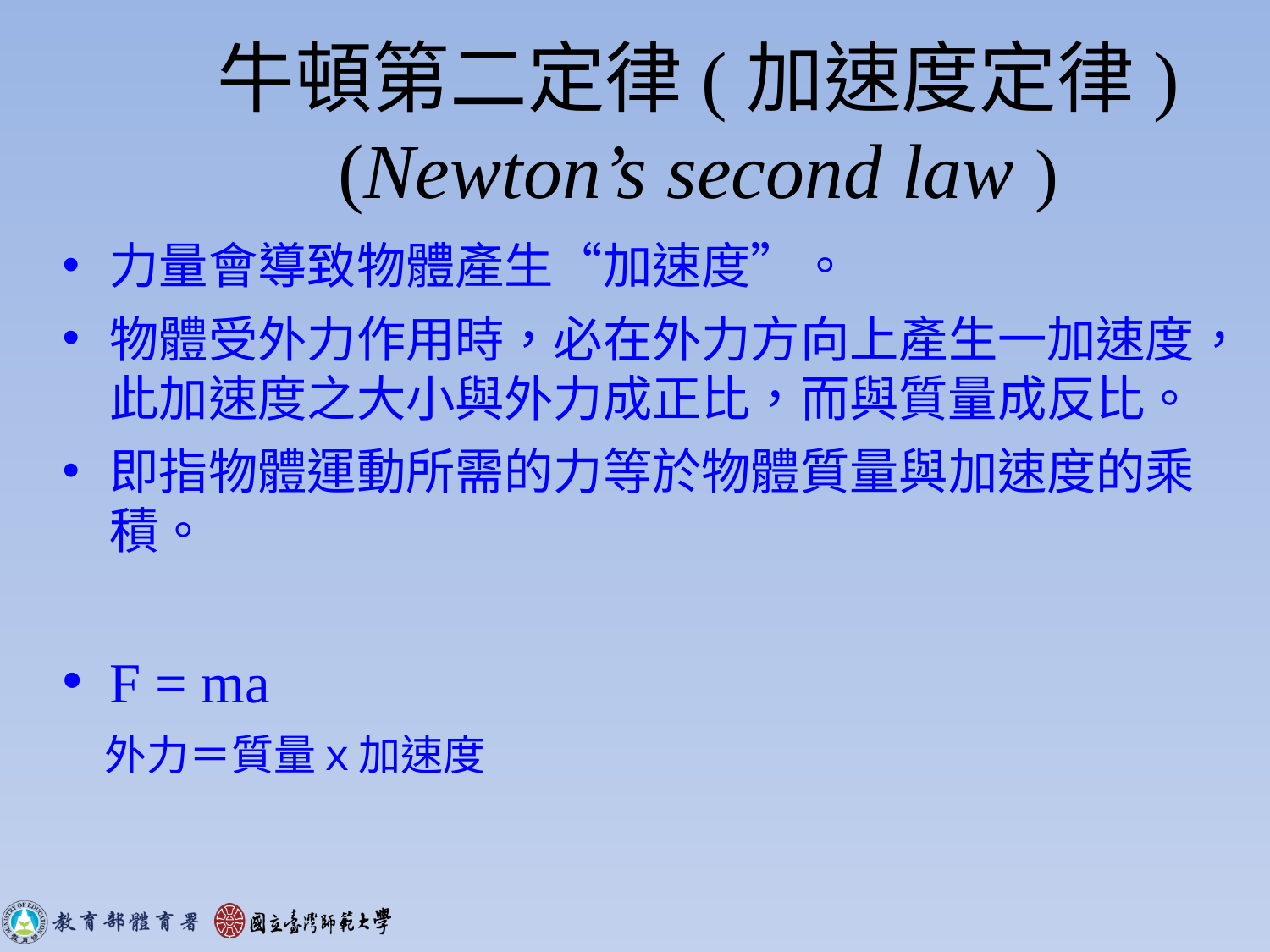

# 牛頓第二定律(加速度定律) (Newton’s second law )
力量會導致物體產生“加速度”。
物體受外力作用時，必在外力方向上產生一加速度，此加速度之大小與外力成正比，而與質量成反比。
即指物體運動所需的力等於物體質量與加速度的乘積。

F = ma
　外力＝質量ｘ加速度